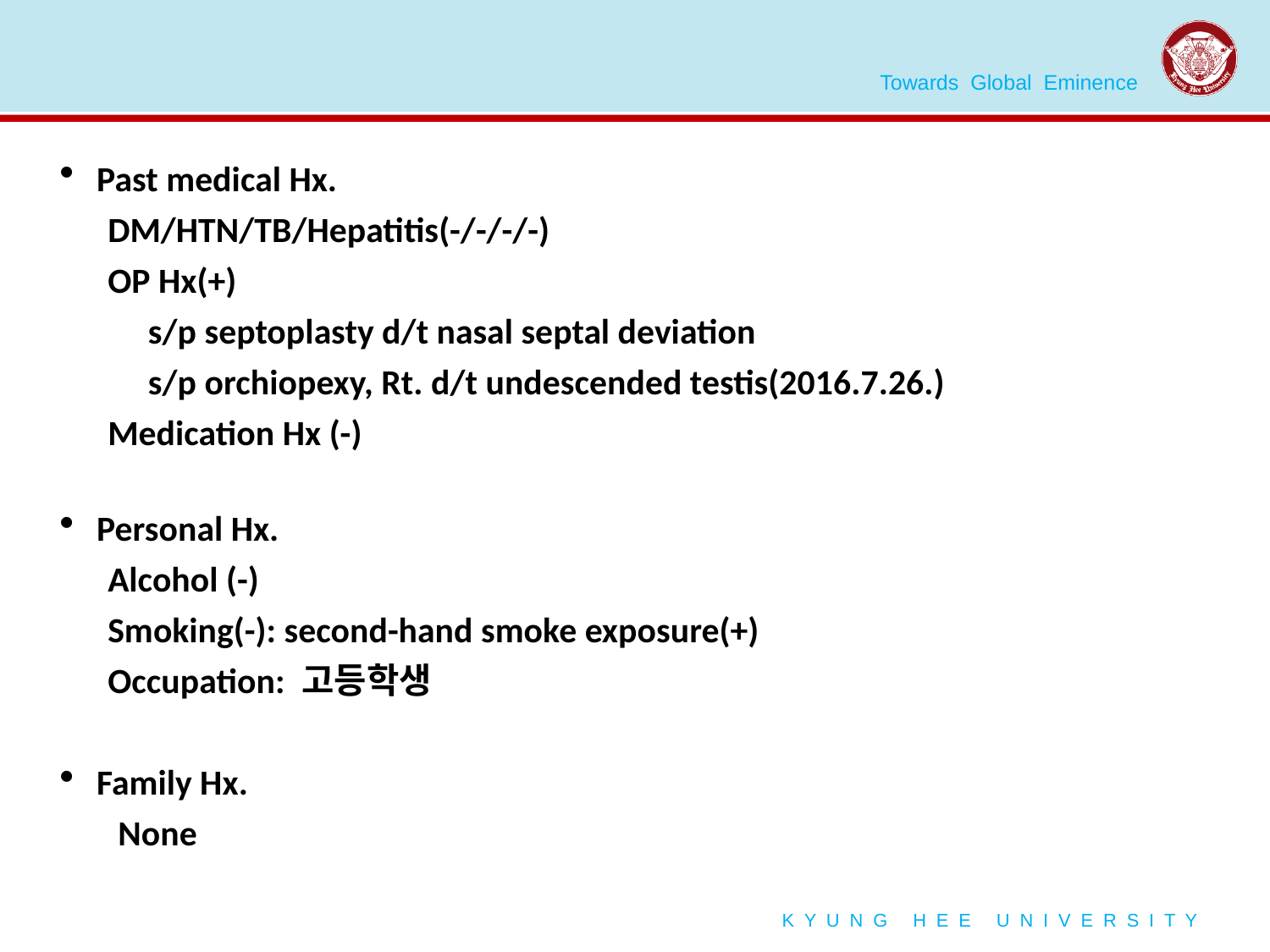

#
Past medical Hx.
      DM/HTN/TB/Hepatitis(-/-/-/-)
      OP Hx(+)
           s/p septoplasty d/t nasal septal deviation
           s/p orchiopexy, Rt. d/t undescended testis(2016.7.26.)
      Medication Hx (-)

Personal Hx.
      Alcohol (-)
      Smoking(-): second-hand smoke exposure(+)
      Occupation: 고등학생

Family Hx.
      None